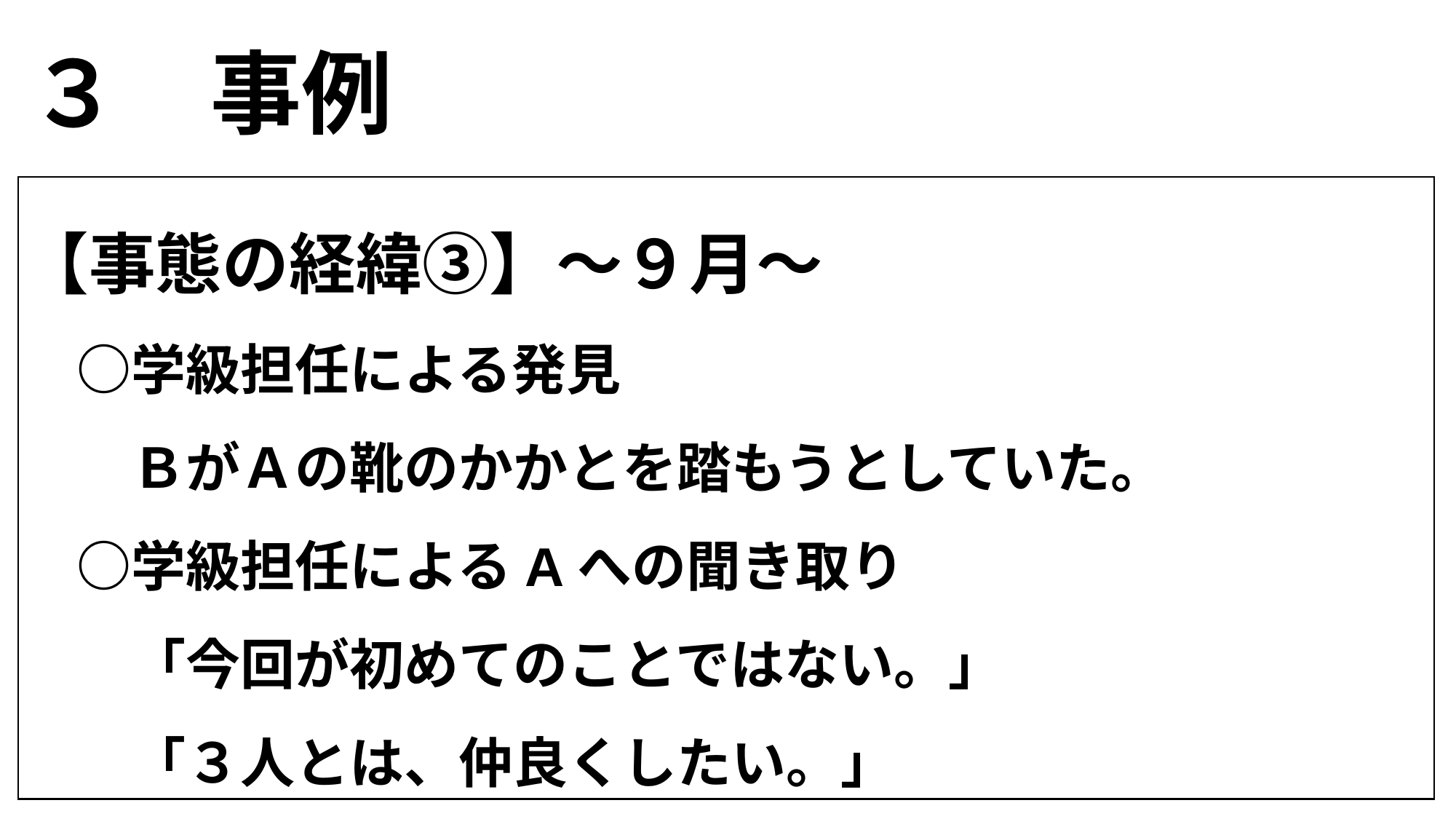

# ３　事例
【事態の経緯③】～９月～
　○学級担任による発見
　　ＢがＡの靴のかかとを踏もうとしていた。
　○学級担任によるAへの聞き取り
　　「今回が初めてのことではない。」
　　「３人とは、仲良くしたい。」